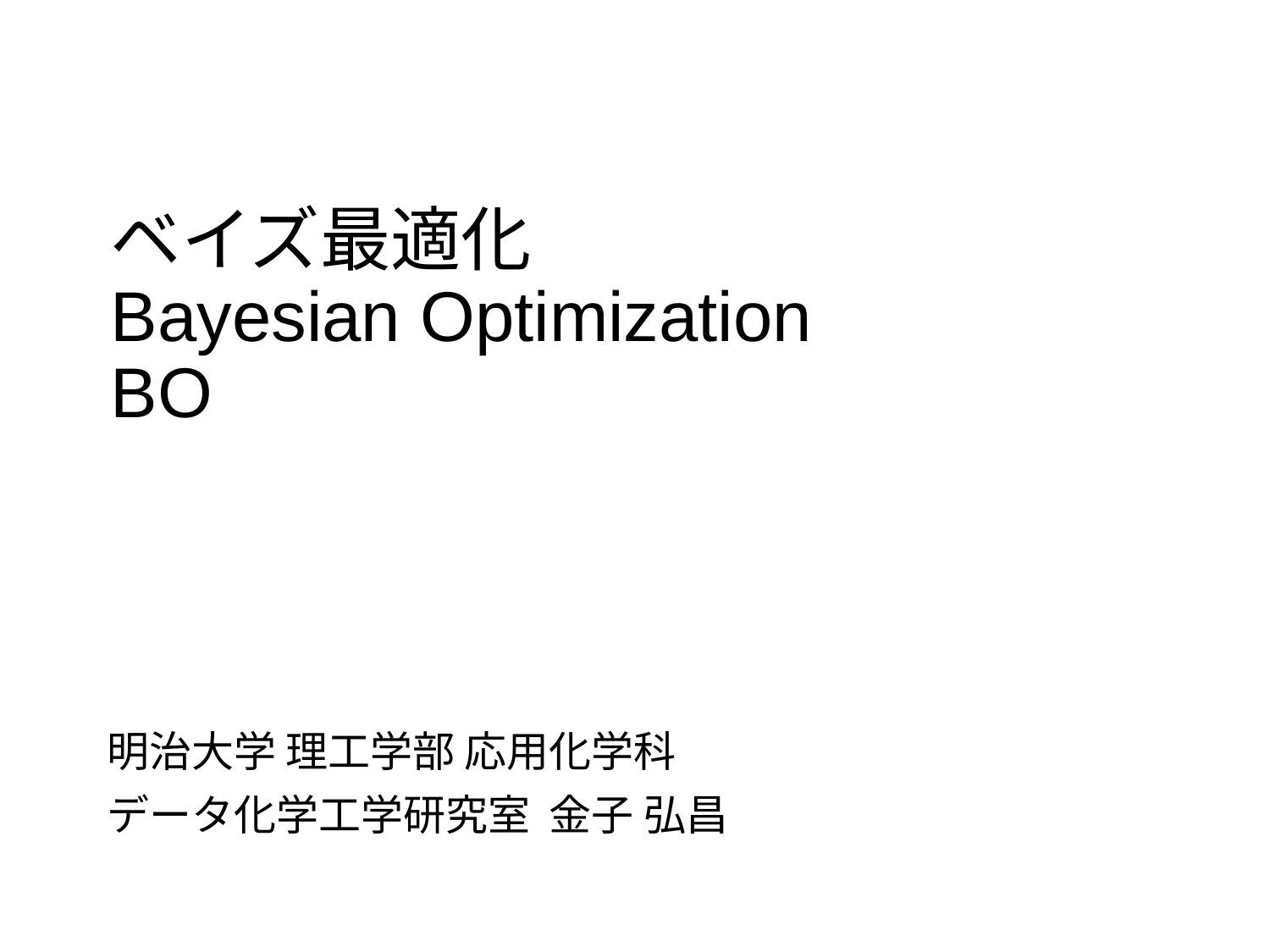

1
# ベイズ最適化 Bayesian Optimization BO
明治大学 理工学部 応用化学科
データ化学工学研究室  金子 弘昌